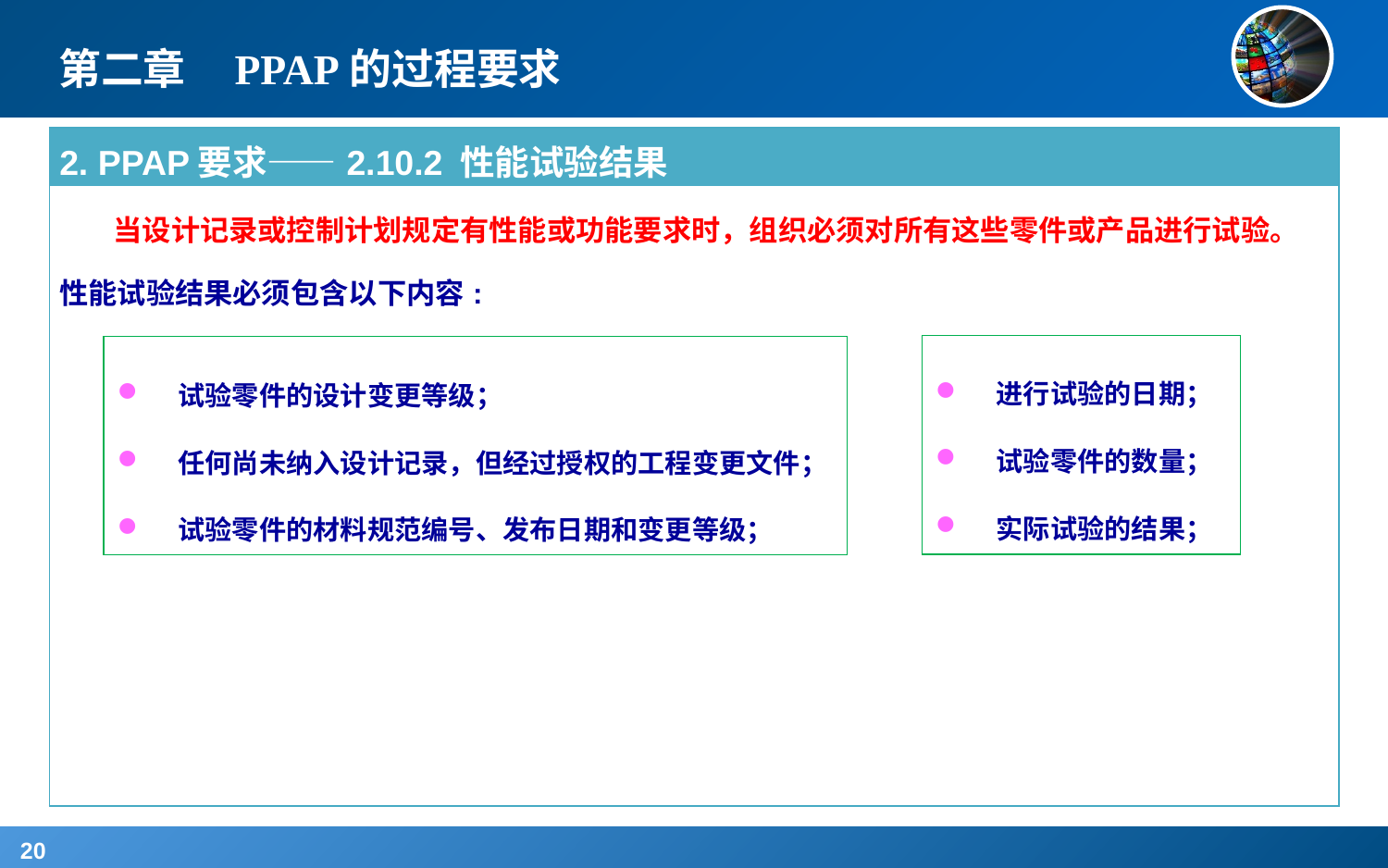

# 第二章    PPAP的过程要求
| 2. PPAP要求——2.10.2 性能试验结果 |
| --- |
| 当设计记录或控制计划规定有性能或功能要求时，组织必须对所有这些零件或产品进行试验。 性能试验结果必须包含以下内容: |
进行试验的日期；
试验零件的数量；
实际试验的结果；
试验零件的设计变更等级；
任何尚未纳入设计记录，但经过授权的工程变更文件；
试验零件的材料规范编号、发布日期和变更等级；